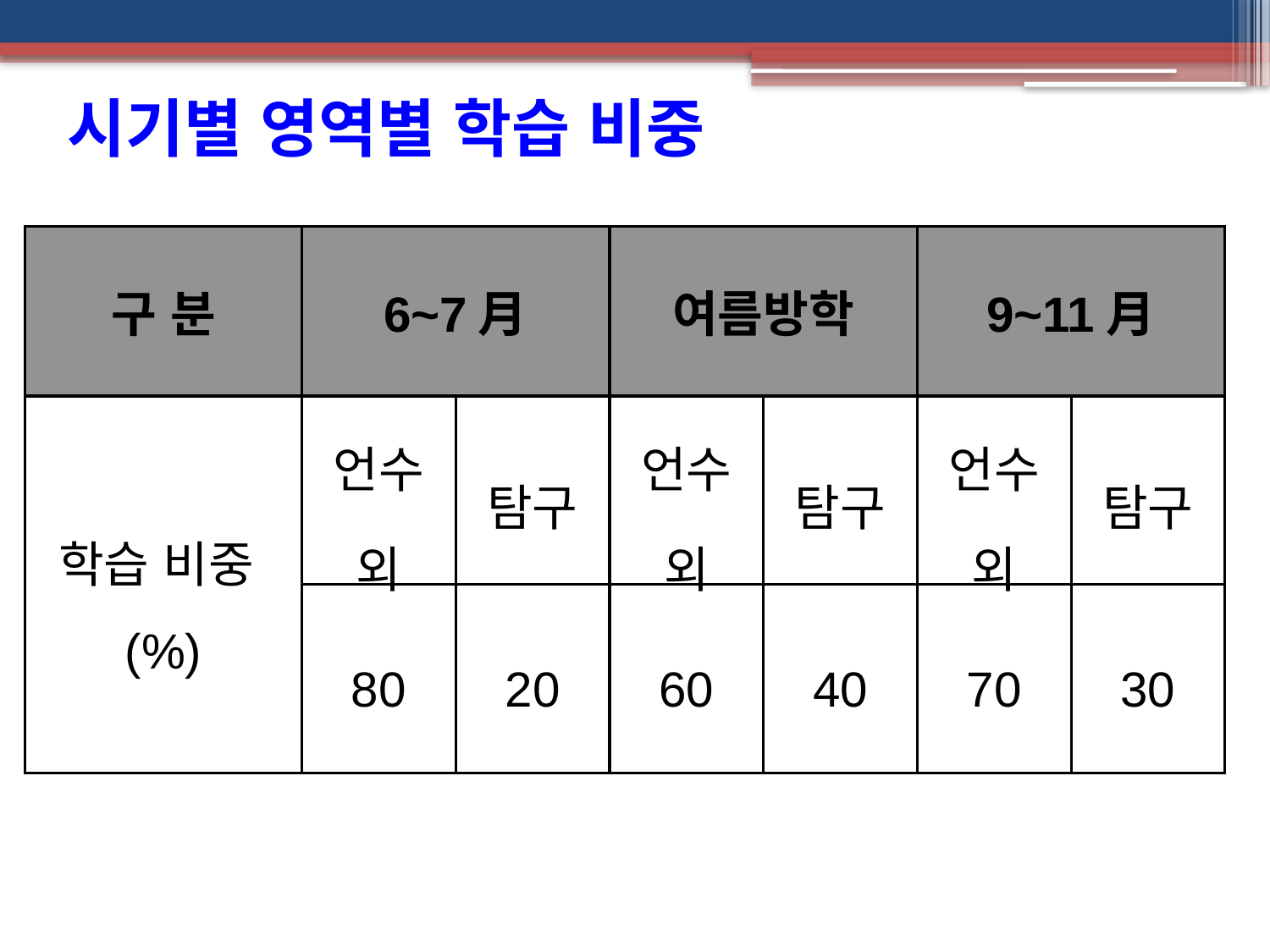

시기별 영역별 학습 비중
| 구 분 | 6~7月 |  | 여름방학 |  | 9~11月 |  |
| --- | --- | --- | --- | --- | --- | --- |
| 학습 비중(%) | 언수외 | 탐구 | 언수외 | 탐구 | 언수외 | 탐구 |
|  | 80 | 20 | 60 | 40 | 70 | 30 |